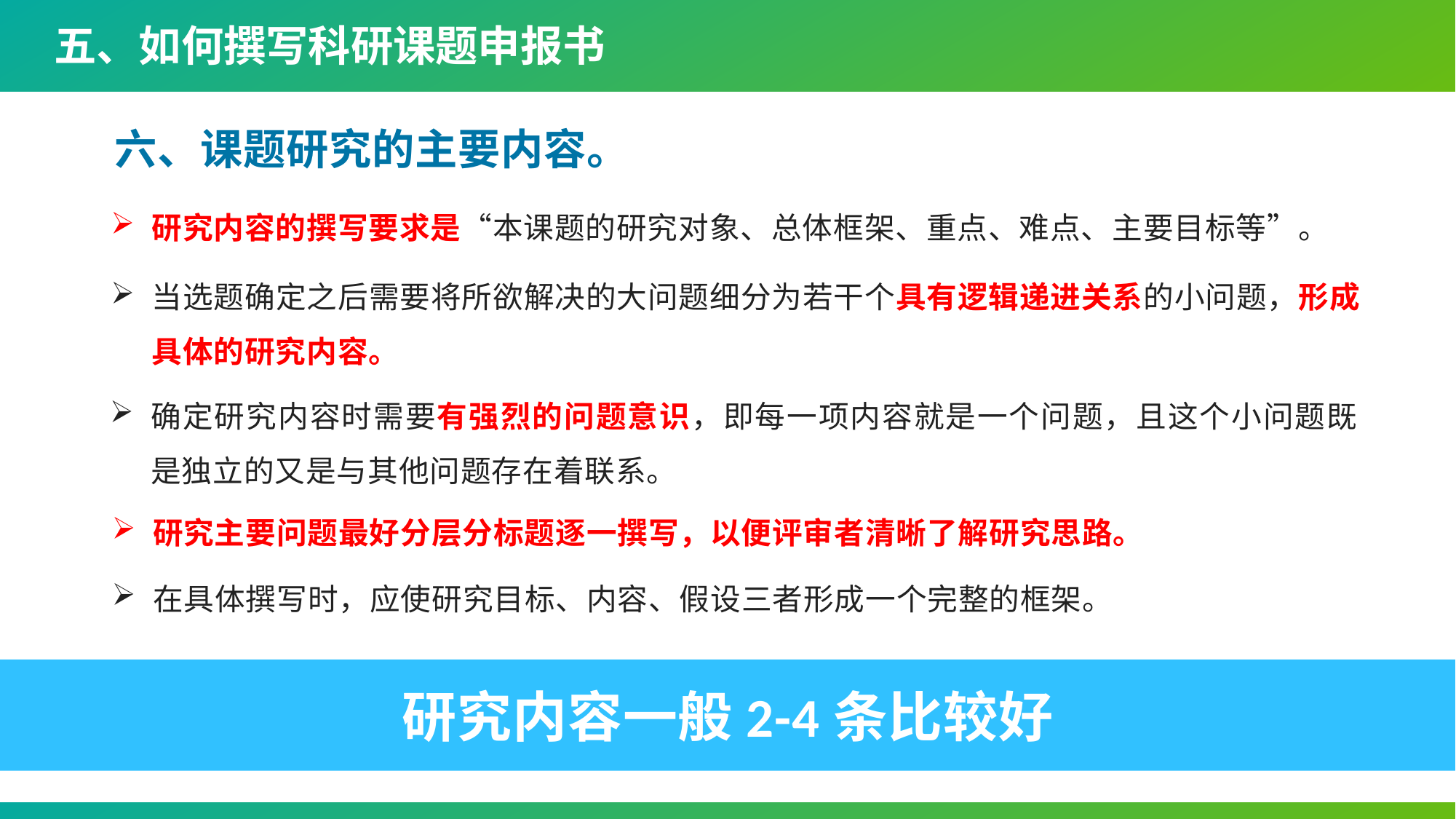

五、如何撰写科研课题申报书
六、课题研究的主要内容。
研究内容的撰写要求是“本课题的研究对象、总体框架、重点、难点、主要目标等”。
当选题确定之后需要将所欲解决的大问题细分为若干个具有逻辑递进关系的小问题，形成具体的研究内容。
确定研究内容时需要有强烈的问题意识，即每一项内容就是一个问题，且这个小问题既是独立的又是与其他问题存在着联系。
研究主要问题最好分层分标题逐一撰写，以便评审者清晰了解研究思路。
在具体撰写时，应使研究目标、内容、假设三者形成一个完整的框架。
研究内容一般2-4条比较好